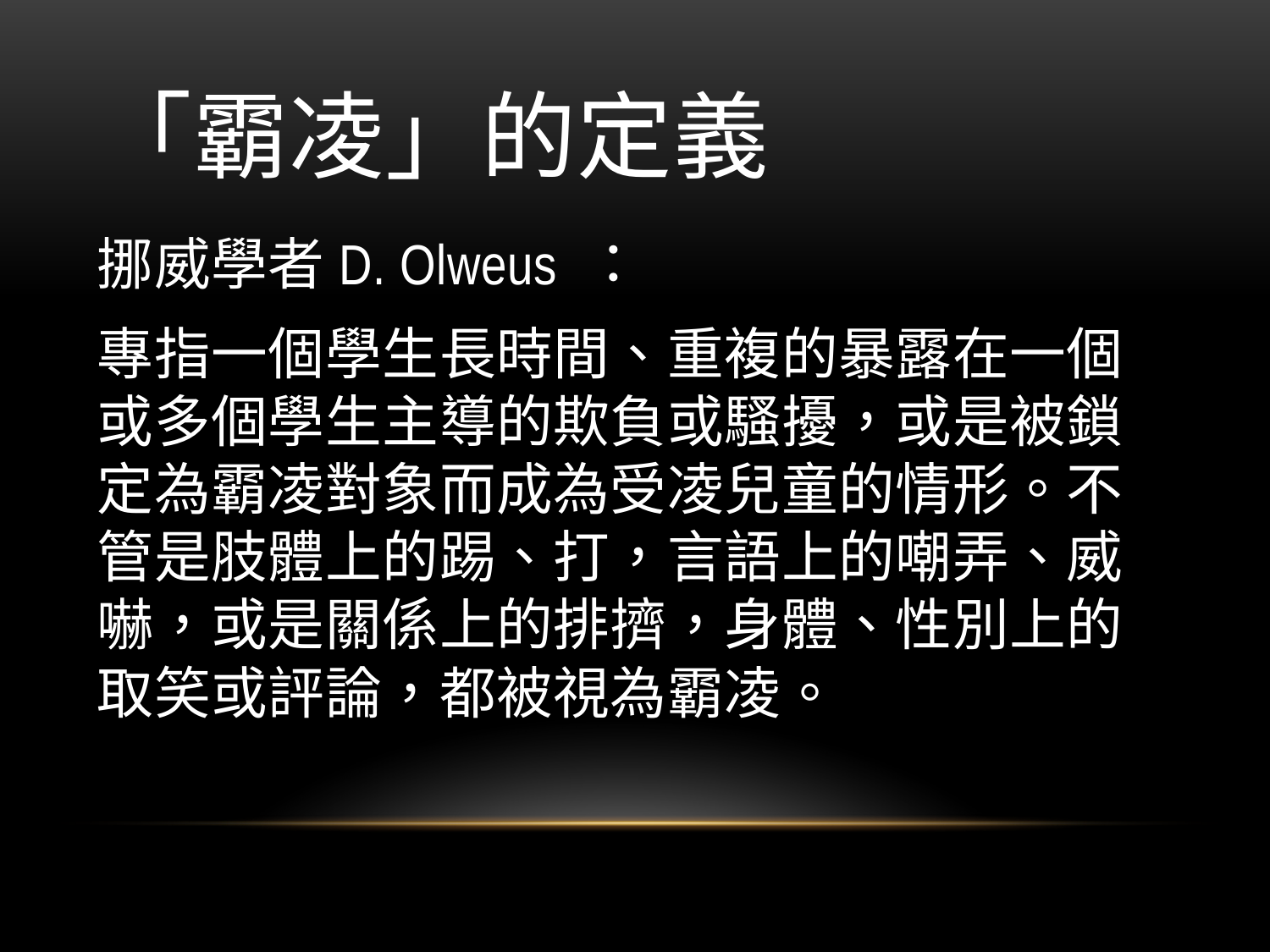

# 「霸凌」的定義
挪威學者D. Olweus ：
專指一個學生長時間、重複的暴露在一個或多個學生主導的欺負或騷擾，或是被鎖定為霸凌對象而成為受凌兒童的情形。不管是肢體上的踢、打，言語上的嘲弄、威嚇，或是關係上的排擠，身體、性別上的取笑或評論，都被視為霸凌。